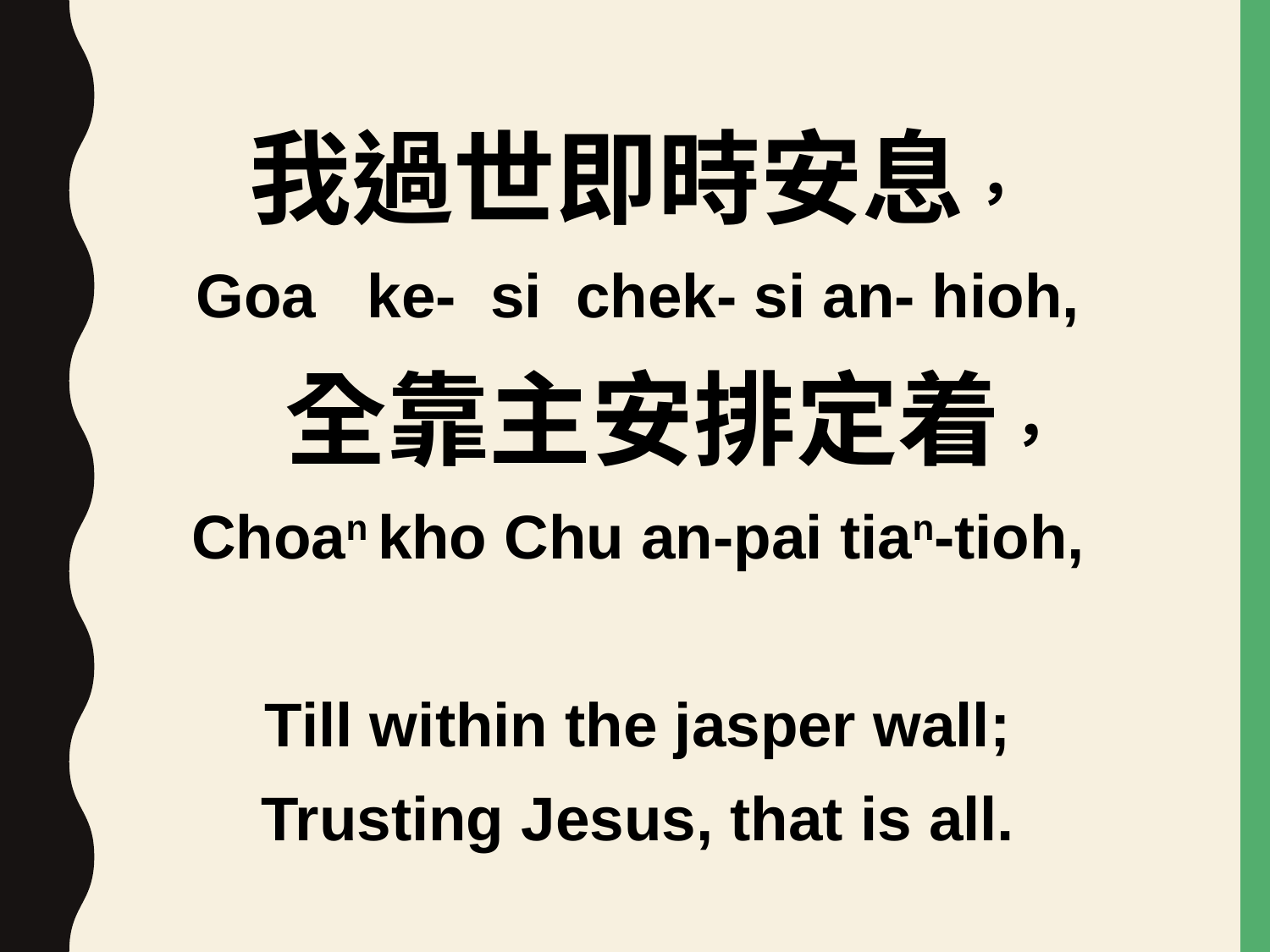

我過世即時安息，
Goa   ke-  si  chek- si an- hioh,
  全靠主安排定着，
Choan kho Chu an-pai tian-tioh,

Till within the jasper wall;
Trusting Jesus, that is all.